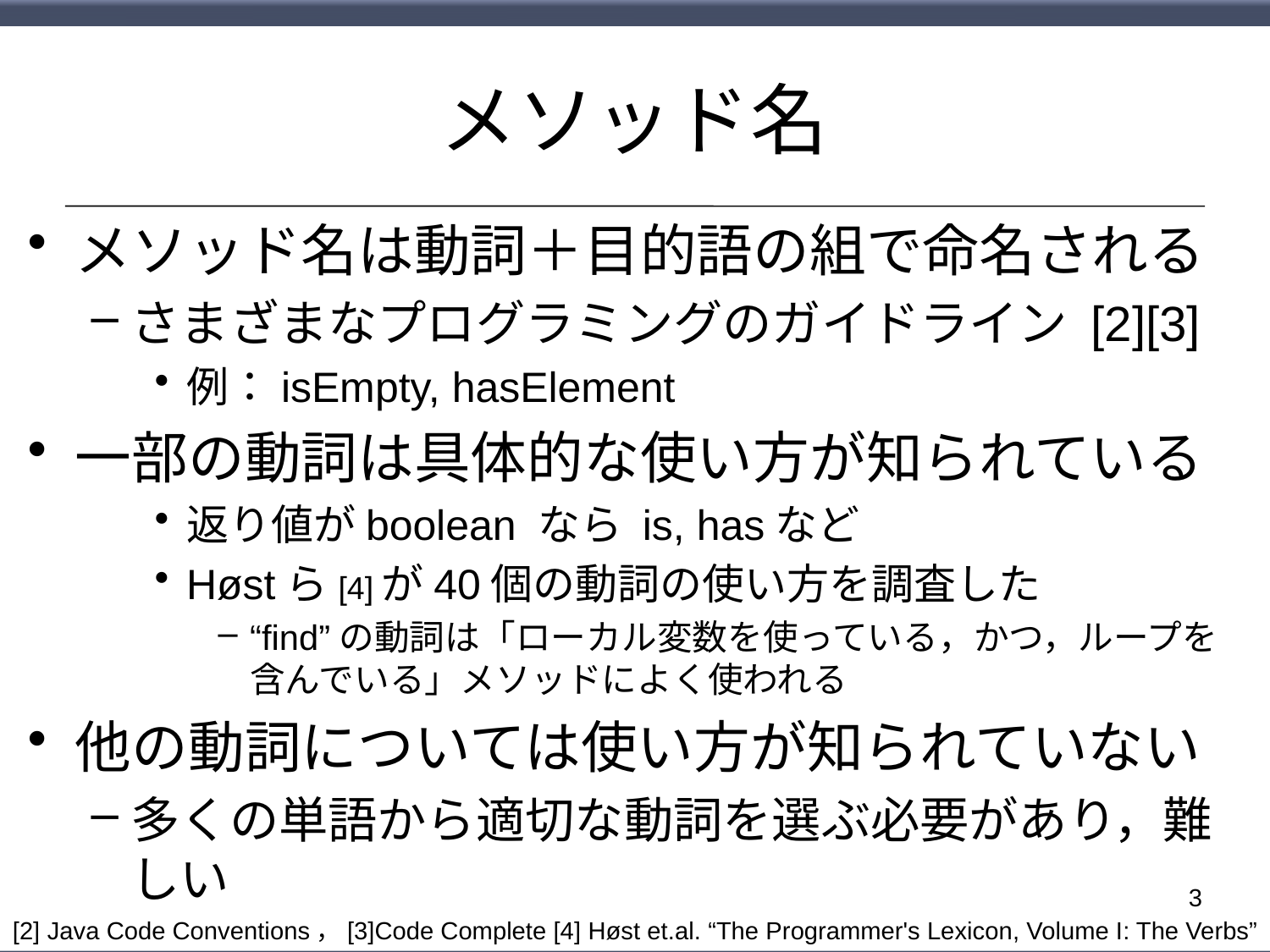

# メソッド名
メソッド名は動詞＋目的語の組で命名される
さまざまなプログラミングのガイドライン [2][3]
例：isEmpty, hasElement
一部の動詞は具体的な使い方が知られている
返り値がboolean なら is, hasなど
Høstら[4]が40個の動詞の使い方を調査した
“find”の動詞は「ローカル変数を使っている，かつ，ループを含んでいる」メソッドによく使われる
他の動詞については使い方が知られていない
多くの単語から適切な動詞を選ぶ必要があり，難しい

3
[2] Java Code Conventions，[3]Code Complete [4] Høst et.al. “The Programmer's Lexicon, Volume I: The Verbs”